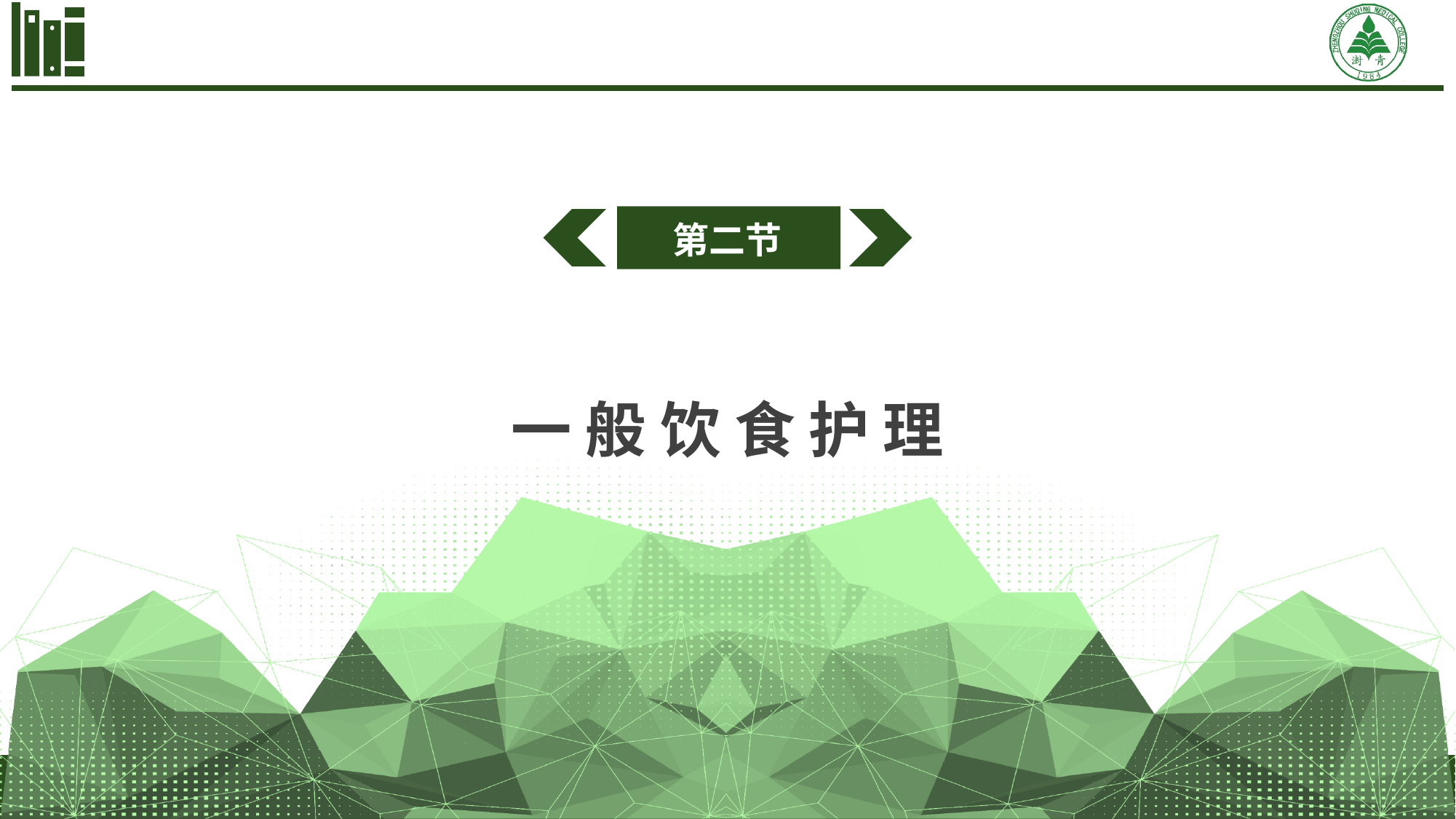

第二节
一 般 饮 食 护 理